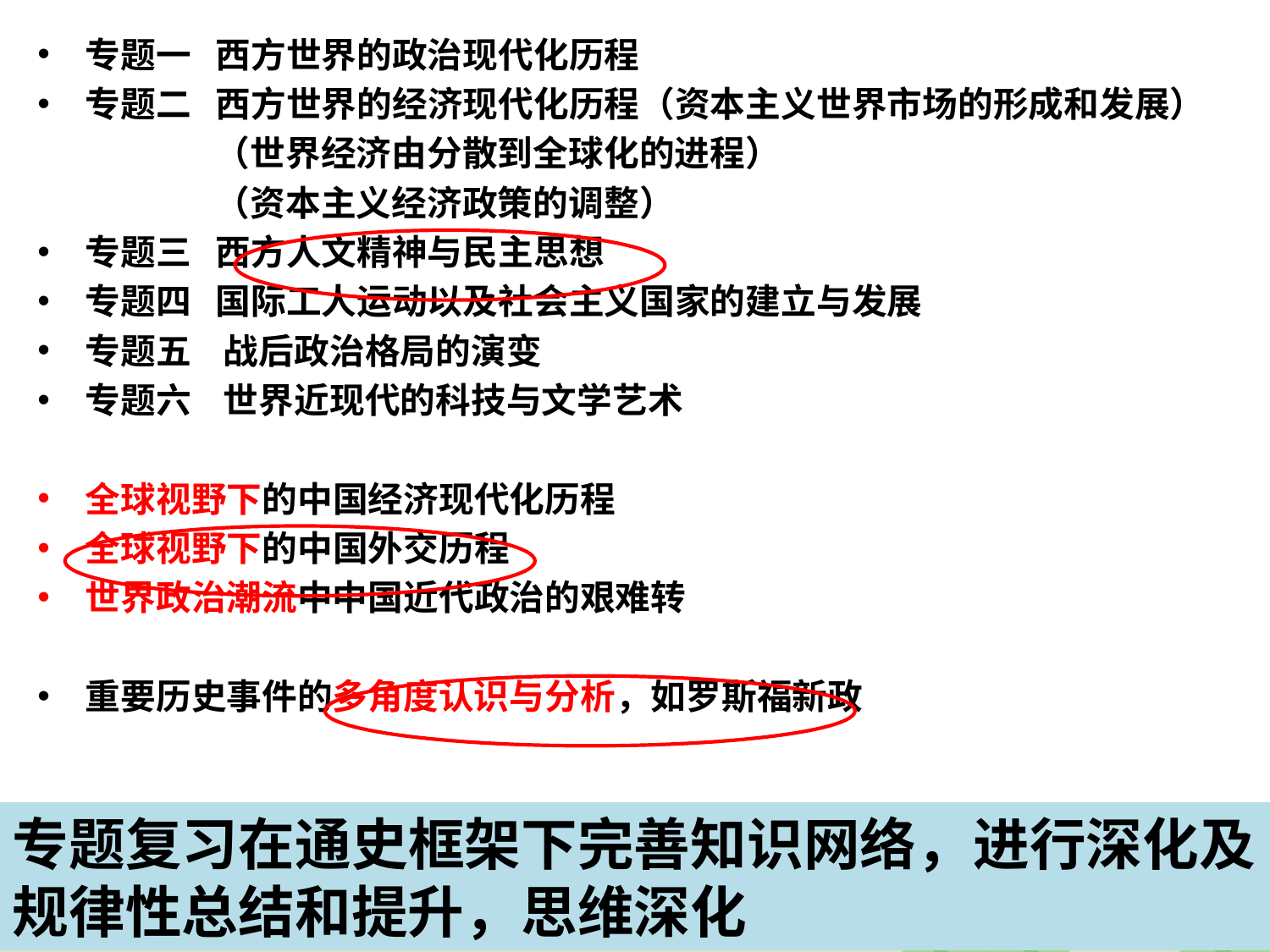

专题一   西方世界的政治现代化历程
专题二   西方世界的经济现代化历程（资本主义世界市场的形成和发展）
                     （世界经济由分散到全球化的进程）
                     （资本主义经济政策的调整）
专题三   西方人文精神与民主思想
专题四   国际工人运动以及社会主义国家的建立与发展
专题五    战后政治格局的演变
专题六    世界近现代的科技与文学艺术

全球视野下的中国经济现代化历程
全球视野下的中国外交历程
世界政治潮流中中国近代政治的艰难转

重要历史事件的多角度认识与分析，如罗斯福新政

专题复习在通史框架下完善知识网络，进行深化及规律性总结和提升，思维深化
11